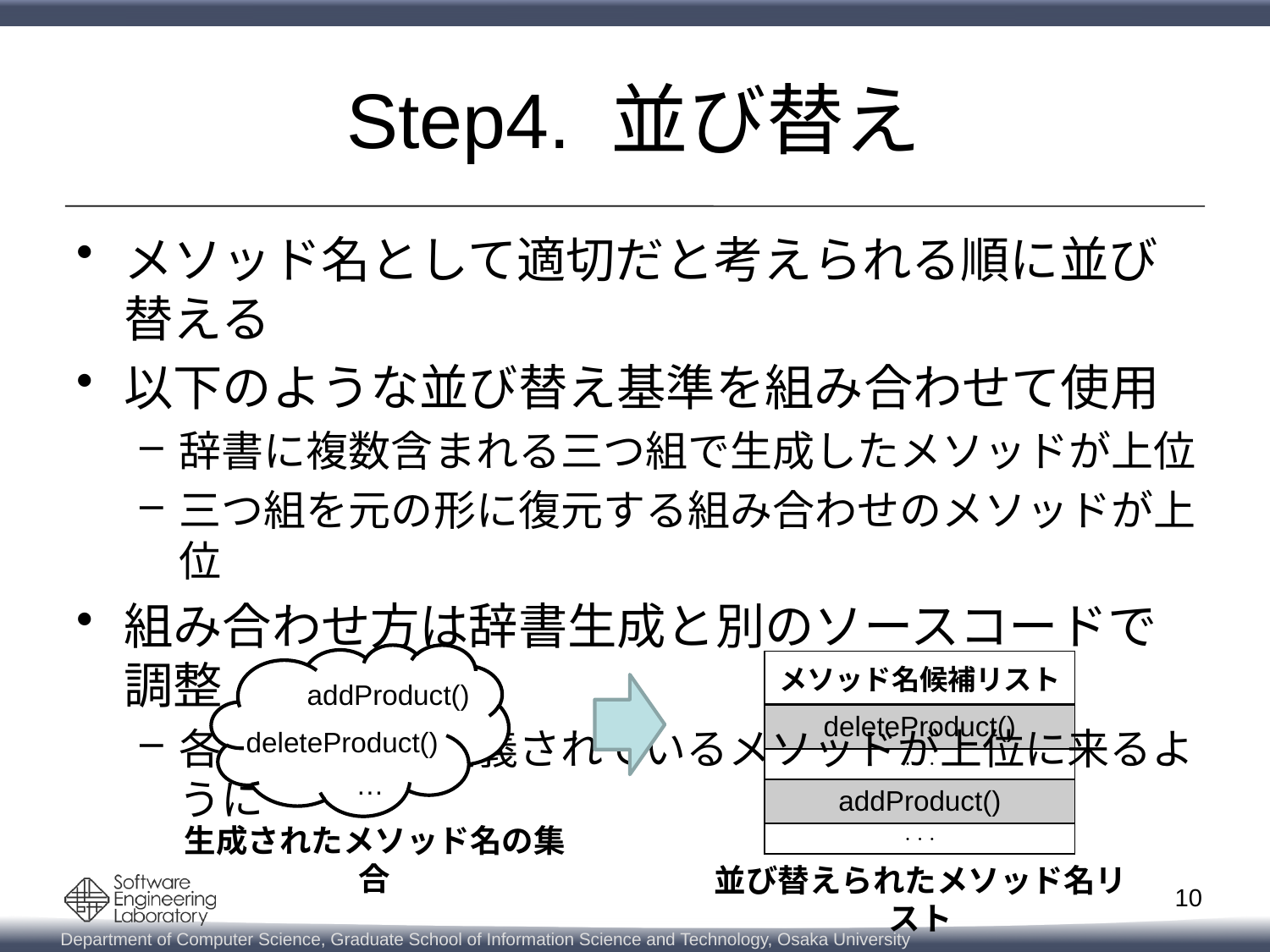

# Step4. 並び替え
メソッド名として適切だと考えられる順に並び替える
以下のような並び替え基準を組み合わせて使用
辞書に複数含まれる三つ組で生成したメソッドが上位
三つ組を元の形に復元する組み合わせのメソッドが上位
組み合わせ方は辞書生成と別のソースコードで調整
各ファイルで定義されているメソッドが上位に来るように

| メソッド名候補リスト |
| --- |
| deleteProduct() |
| ・・・ |
| addProduct() |
| ・・・ |
addProduct()

deleteProduct()
…
生成されたメソッド名の集合
並び替えられたメソッド名リスト
10